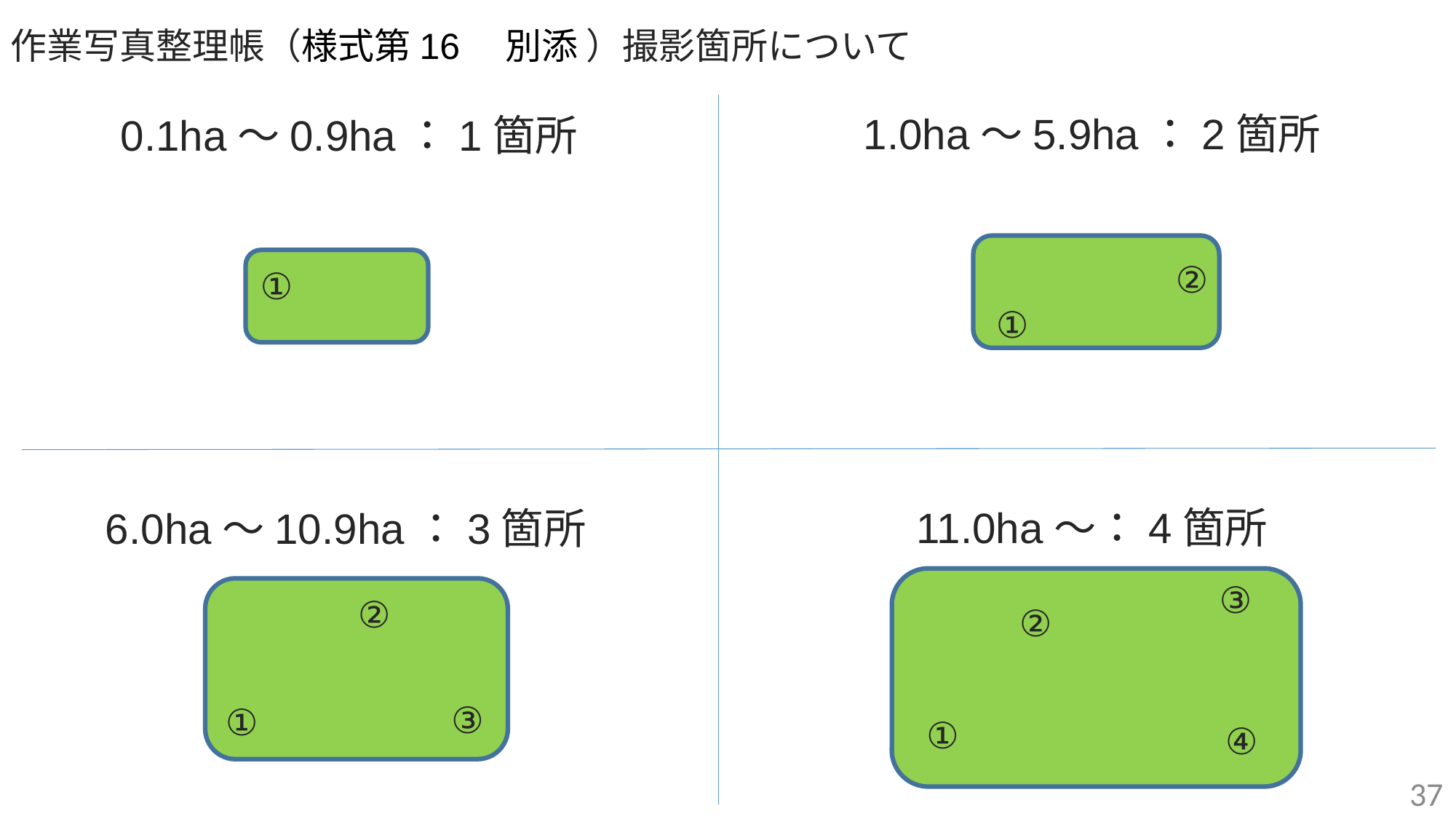

作業写真整理帳（様式第16　別添 ）撮影箇所について
1.0ha～5.9ha：2箇所
0.1ha～0.9ha：1箇所

②
①
①
11.0ha～：4箇所
6.0ha～10.9ha：3箇所

③

②
②
③
①
①
④
37